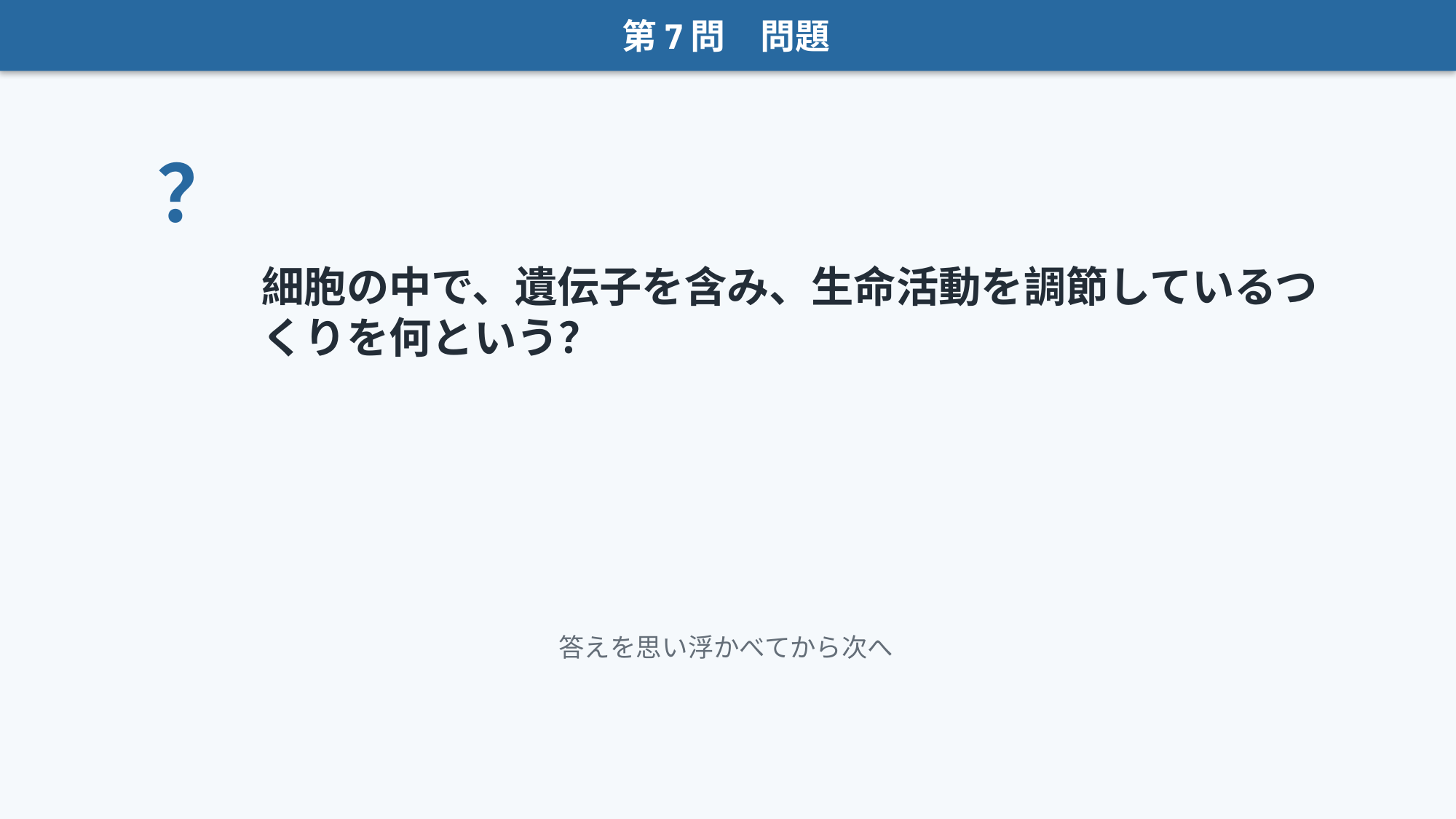

第7問　問題
？
細胞の中で、遺伝子を含み、生命活動を調節しているつくりを何という？
答えを思い浮かべてから次へ